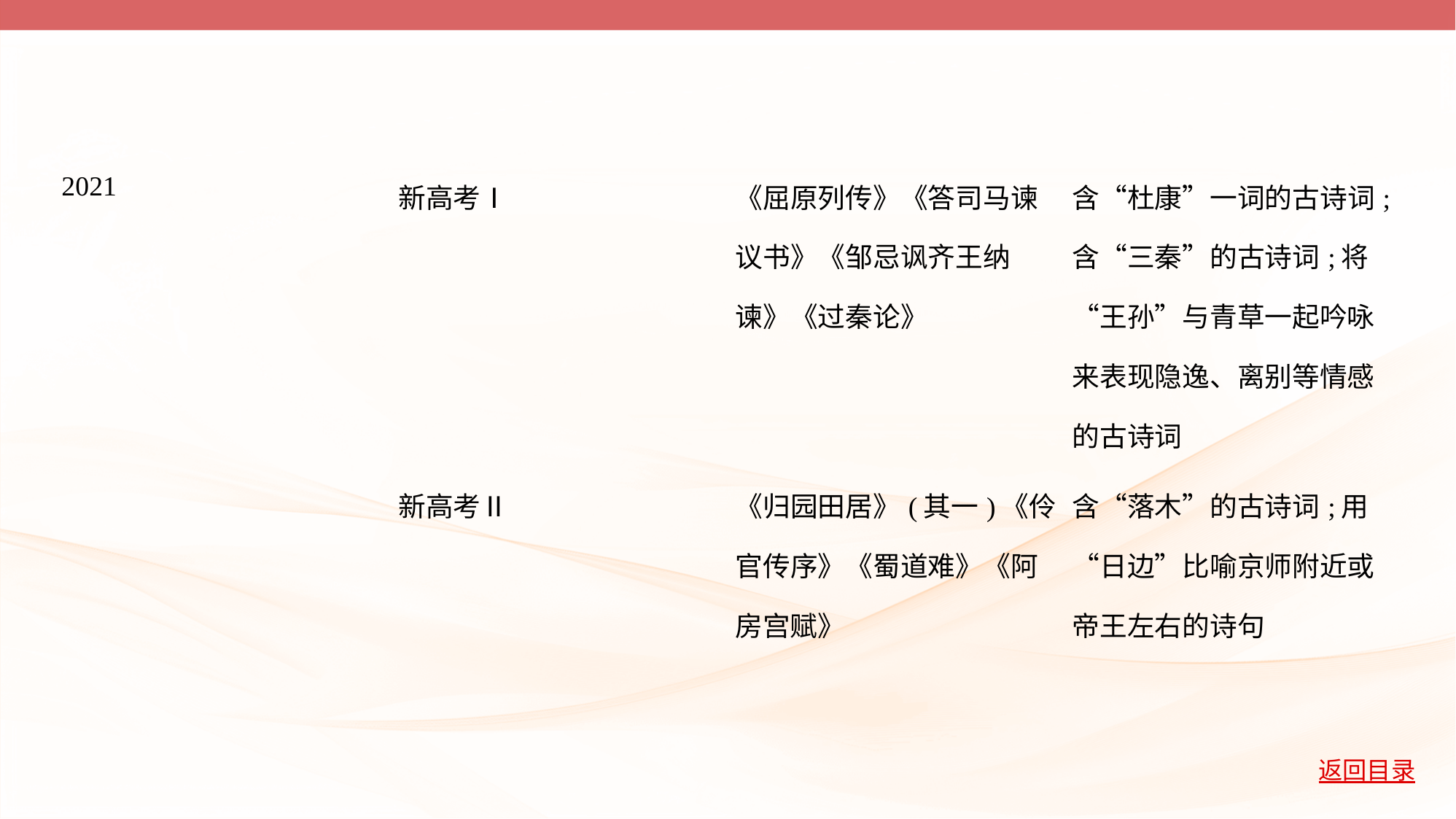

| 2021 | 新高考Ⅰ | 《屈原列传》《答司马谏 议书》《邹忌讽齐王纳 谏》《过秦论》 | 含“杜康”一词的古诗词; 含“三秦”的古诗词;将 “王孙”与青草一起吟咏 来表现隐逸、离别等情感 的古诗词 |
| --- | --- | --- | --- |
|  | 新高考Ⅱ | 《归园田居》(其一)《伶 官传序》《蜀道难》《阿 房宫赋》 | 含“落木”的古诗词;用 “日边”比喻京师附近或 帝王左右的诗句 |